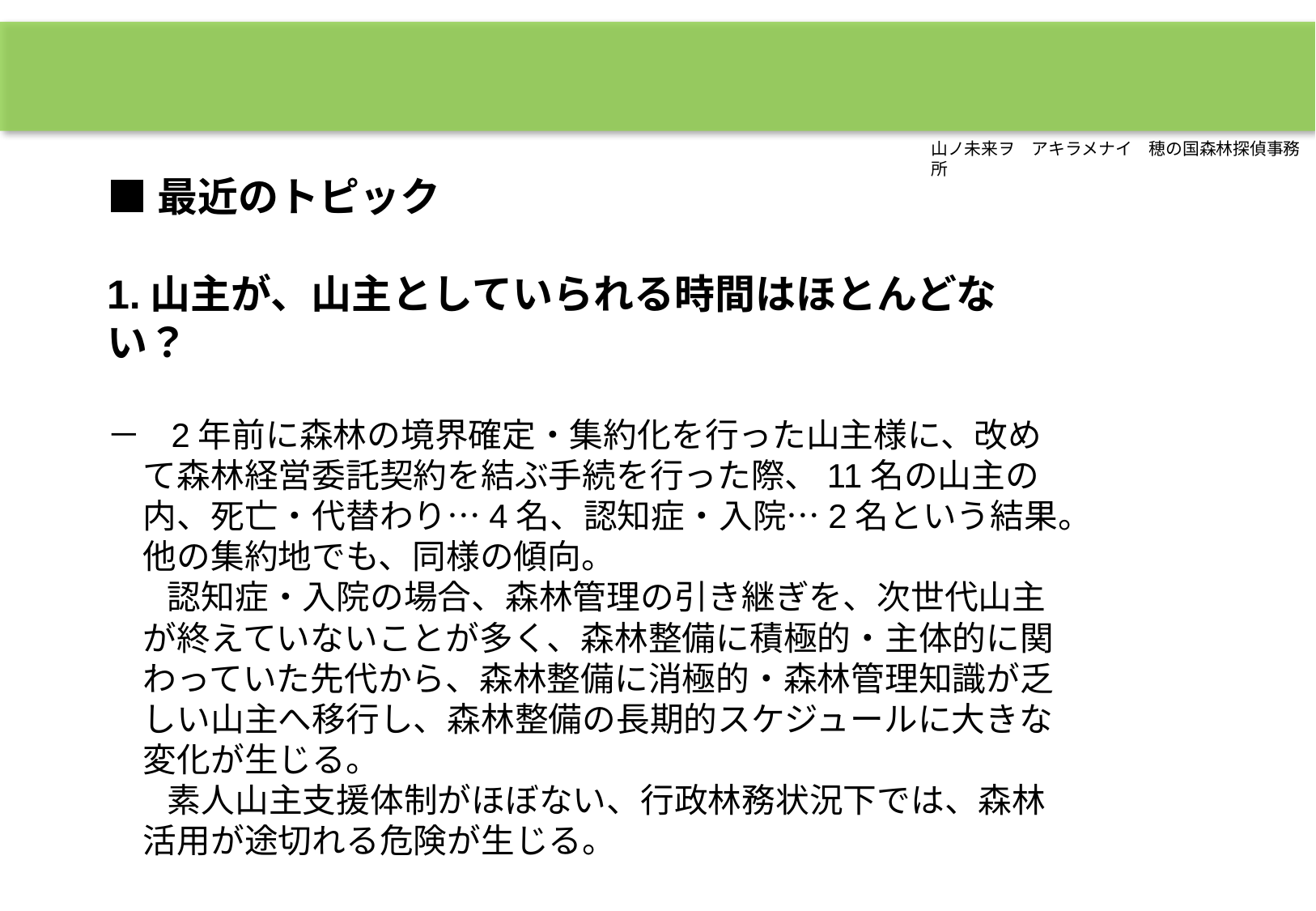

山ノ未来ヲ　アキラメナイ　穂の国森林探偵事務所
■最近のトピック

1.山主が、山主としていられる時間はほとんどない？

－   2年前に森林の境界確定・集約化を行った山主様に、改めて森林経営委託契約を結ぶ手続を行った際、11名の山主の内、死亡・代替わり…4名、認知症・入院…2名という結果。他の集約地でも、同様の傾向。
       認知症・入院の場合、森林管理の引き継ぎを、次世代山主が終えていないことが多く、森林整備に積極的・主体的に関わっていた先代から、森林整備に消極的・森林管理知識が乏しい山主へ移行し、森林整備の長期的スケジュールに大きな変化が生じる。
       素人山主支援体制がほぼない、行政林務状況下では、森林活用が途切れる危険が生じる。